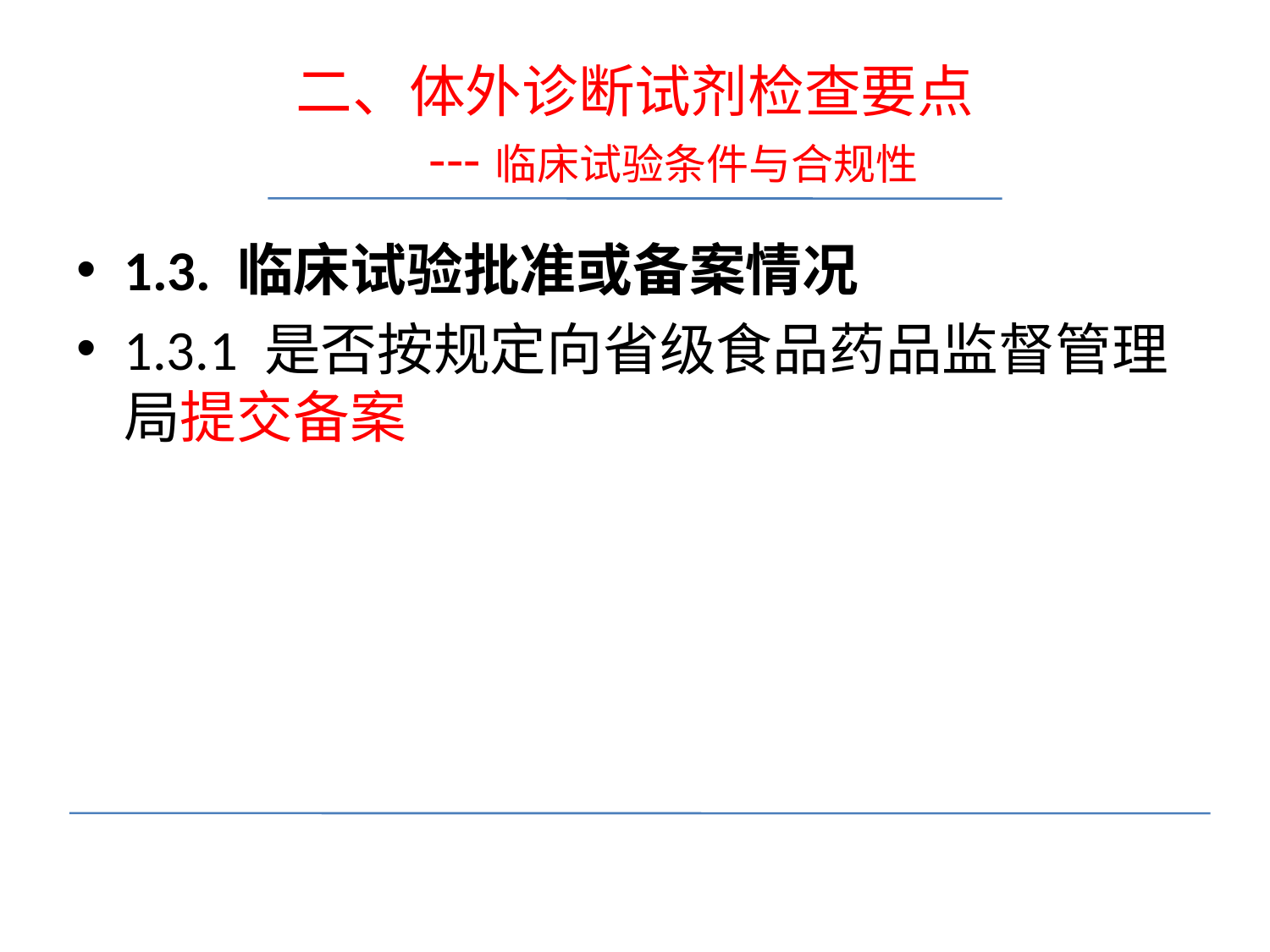

# 二、体外诊断试剂检查要点 ---临床试验条件与合规性
1.3. 临床试验批准或备案情况
1.3.1 是否按规定向省级食品药品监督管理局提交备案